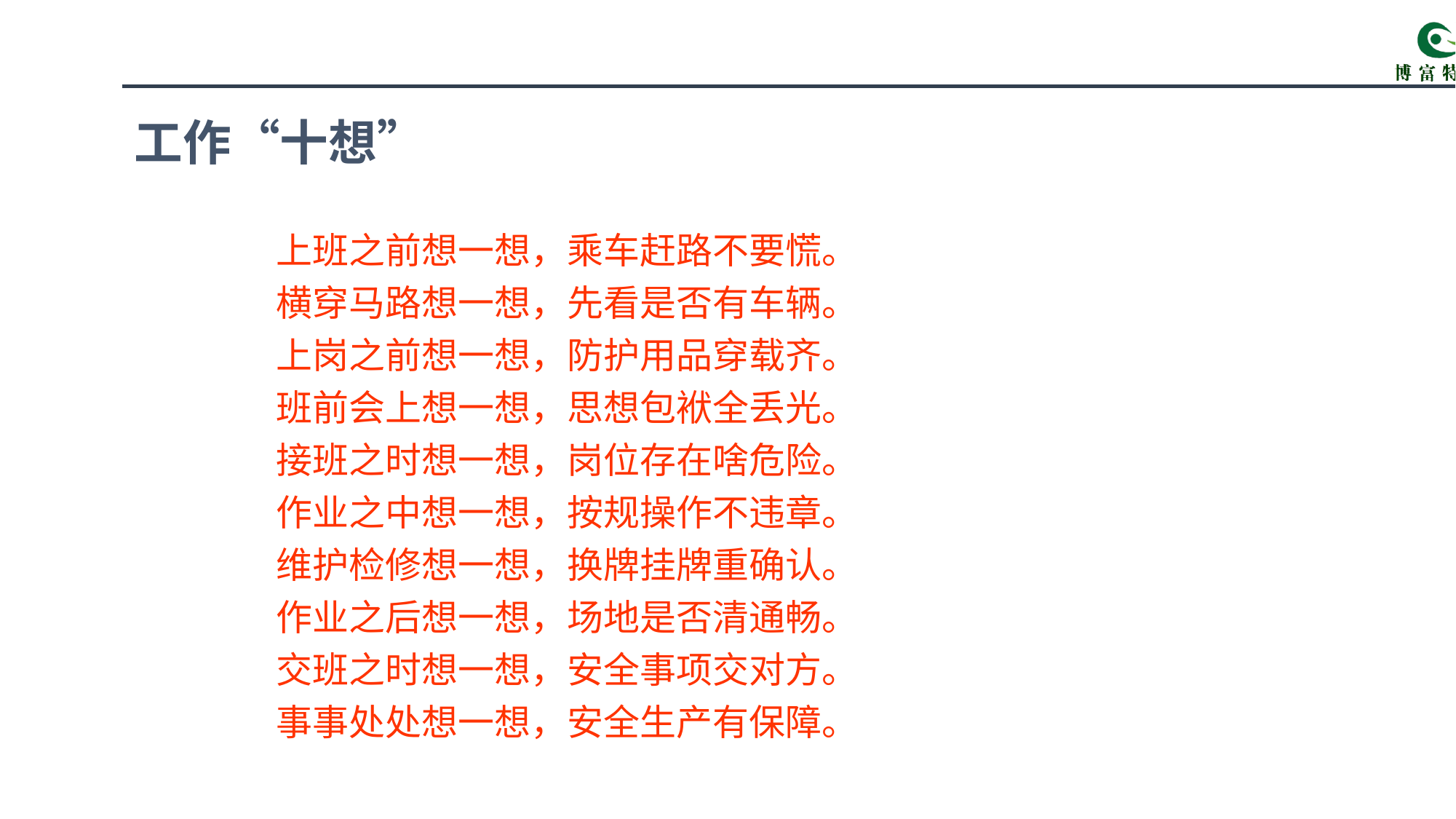

工作“十想”
上班之前想一想，乘车赶路不要慌。
横穿马路想一想，先看是否有车辆。
上岗之前想一想，防护用品穿载齐。
班前会上想一想，思想包袱全丢光。
接班之时想一想，岗位存在啥危险。
作业之中想一想，按规操作不违章。
维护检修想一想，换牌挂牌重确认。
作业之后想一想，场地是否清通畅。
交班之时想一想，安全事项交对方。
事事处处想一想，安全生产有保障。